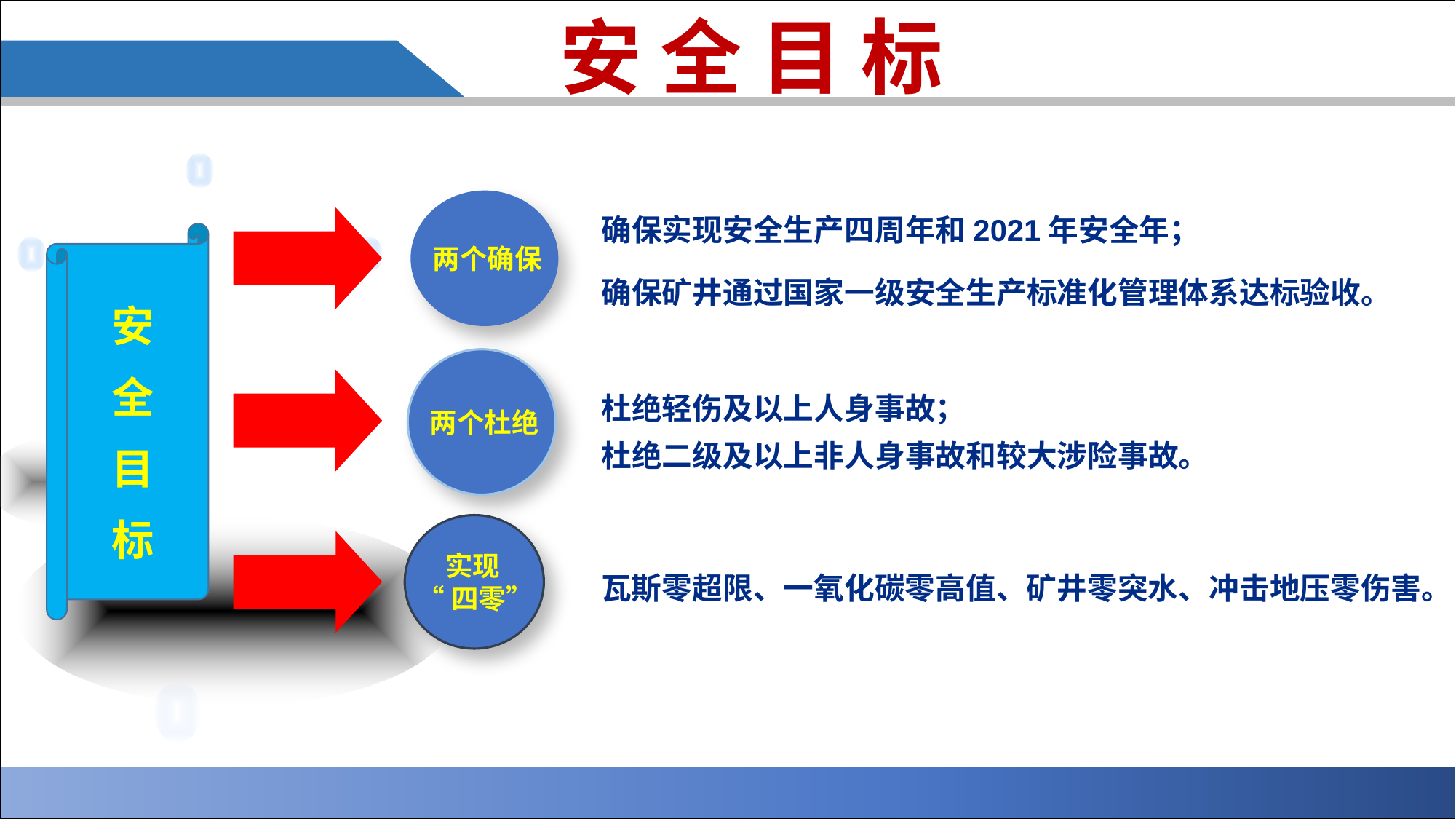

安 全 目 标

两个确保

两个杜绝

实现
“四零”
确保实现安全生产四周年和2021年安全年；
确保矿井通过国家一级安全生产标准化管理体系达标验收。

安
全
目
标
杜绝轻伤及以上人身事故；
杜绝二级及以上非人身事故和较大涉险事故。
瓦斯零超限、一氧化碳零高值、矿井零突水、冲击地压零伤害。